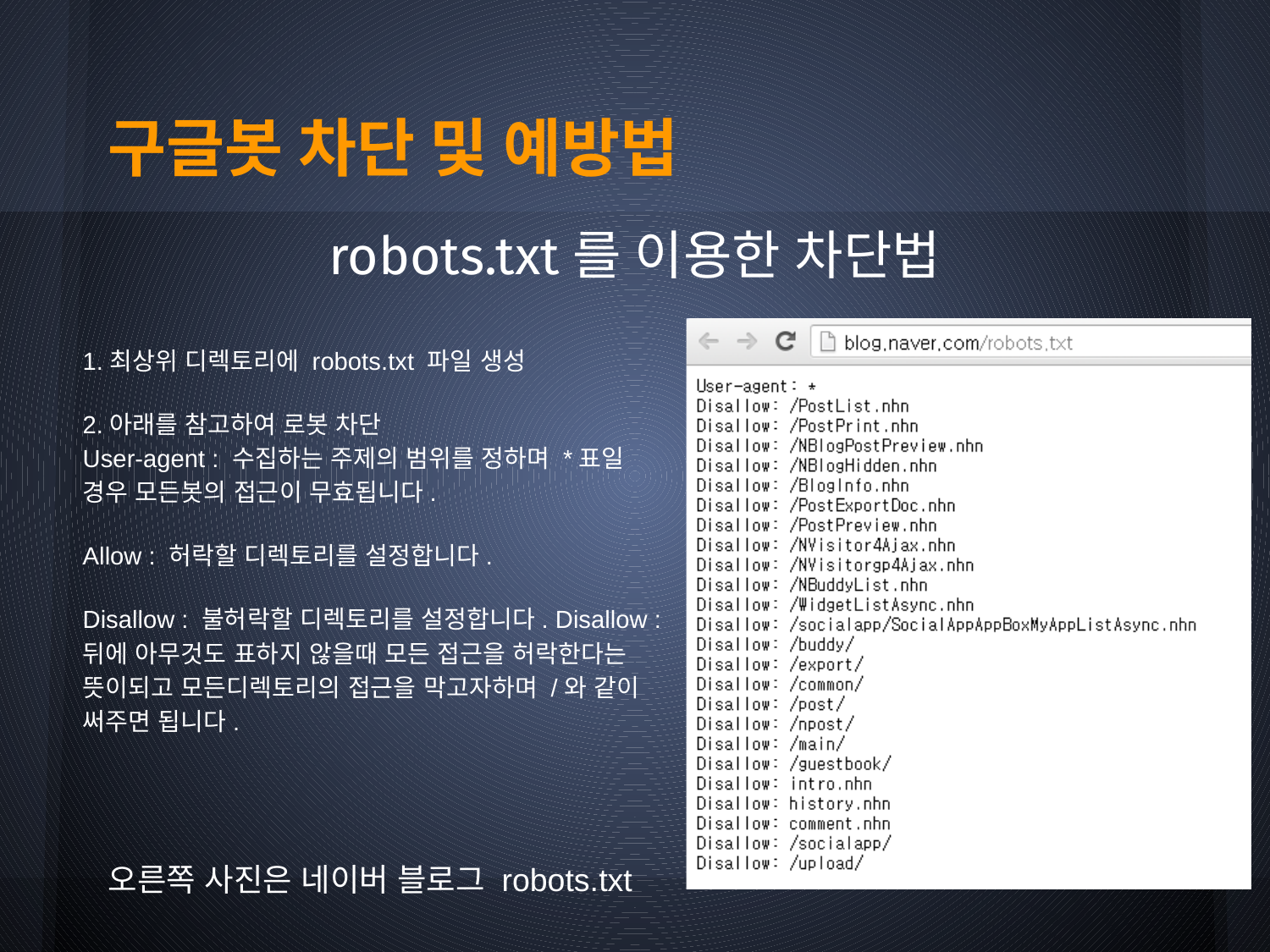

# 구글봇 차단 및 예방법
robots.txt를 이용한 차단법

1.최상위 디렉토리에 robots.txt 파일 생성

2.아래를 참고하여 로봇 차단
User-agent : 수집하는 주제의 범위를 정하며 *표일 경우 모든봇의 접근이 무효됩니다.

Allow : 허락할 디렉토리를 설정합니다.

Disallow : 불허락할 디렉토리를 설정합니다. Disallow : 뒤에 아무것도 표하지 않을때 모든 접근을 허락한다는 뜻이되고 모든디렉토리의 접근을 막고자하며 /와 같이 써주면 됩니다.

  오른쪽 사진은 네이버 블로그 robots.txt